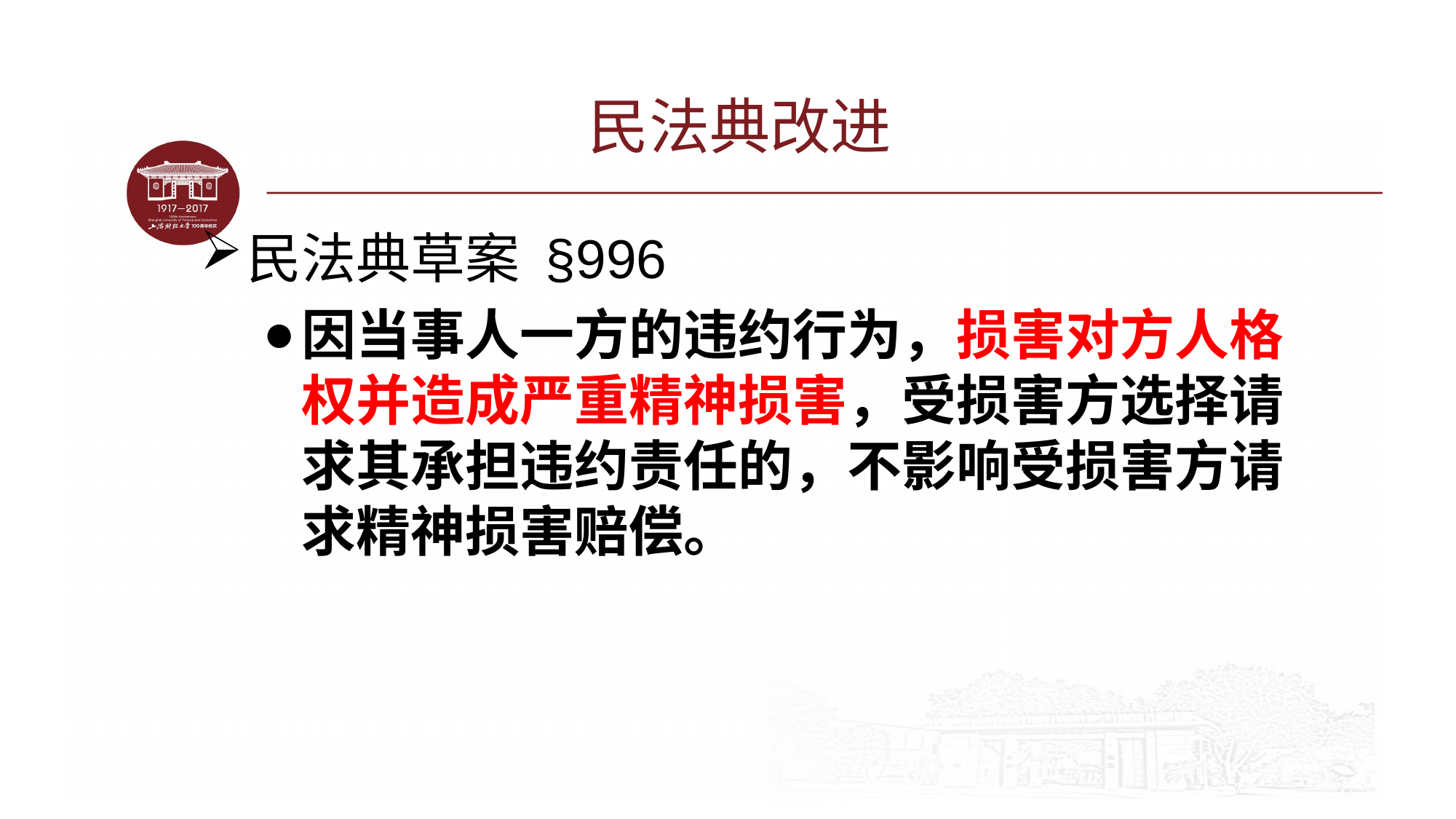

# 民法典改进
民法典草案 §996
因当事人一方的违约行为，损害对方人格权并造成严重精神损害，受损害方选择请求其承担违约责任的，不影响受损害方请求精神损害赔偿。